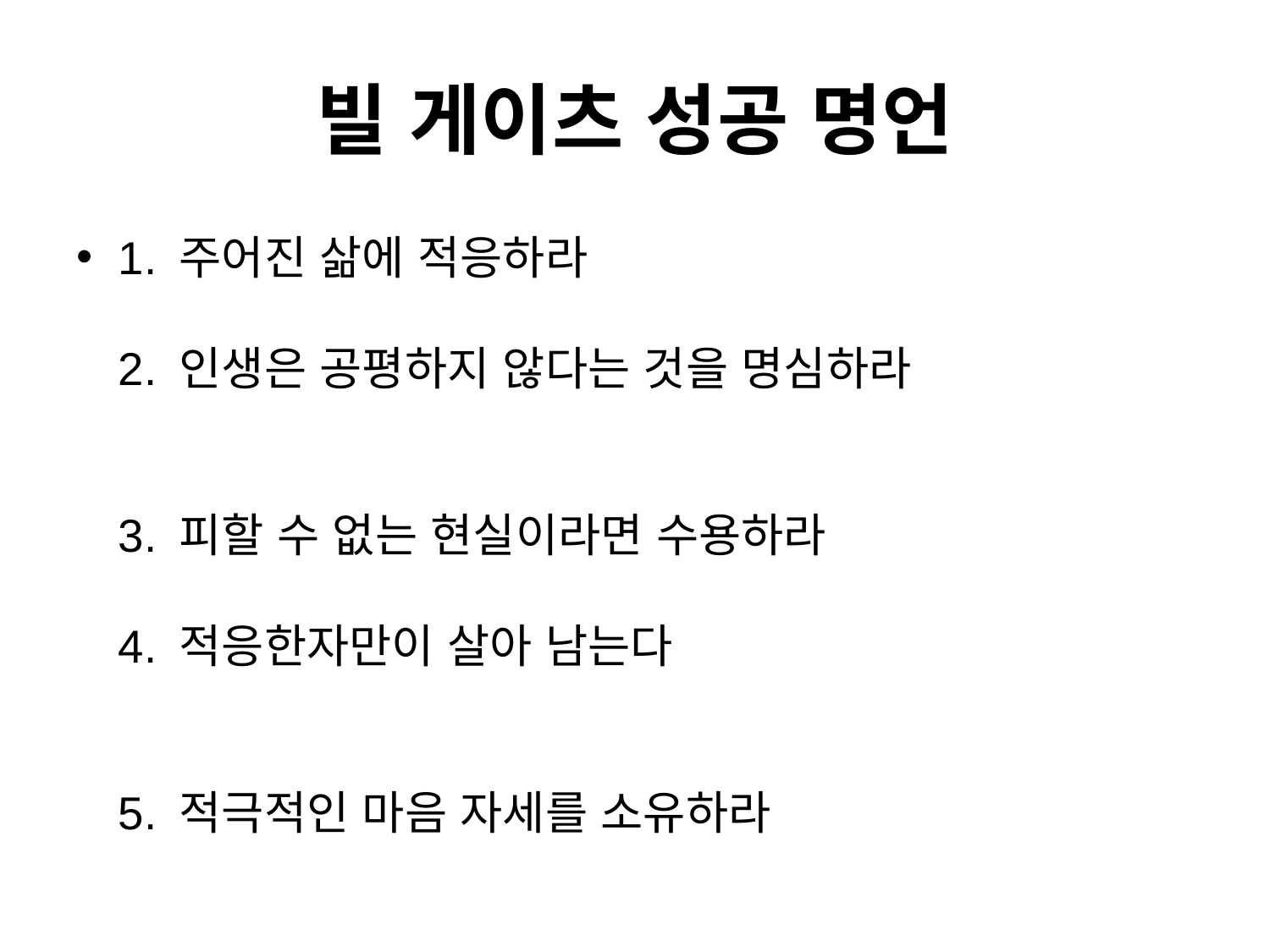

# 빌 게이츠 성공 명언
1. 주어진 삶에 적응하라
2. 인생은 공평하지 않다는 것을 명심하라
3. 피할 수 없는 현실이라면 수용하라
4. 적응한자만이 살아 남는다
5. 적극적인 마음 자세를 소유하라